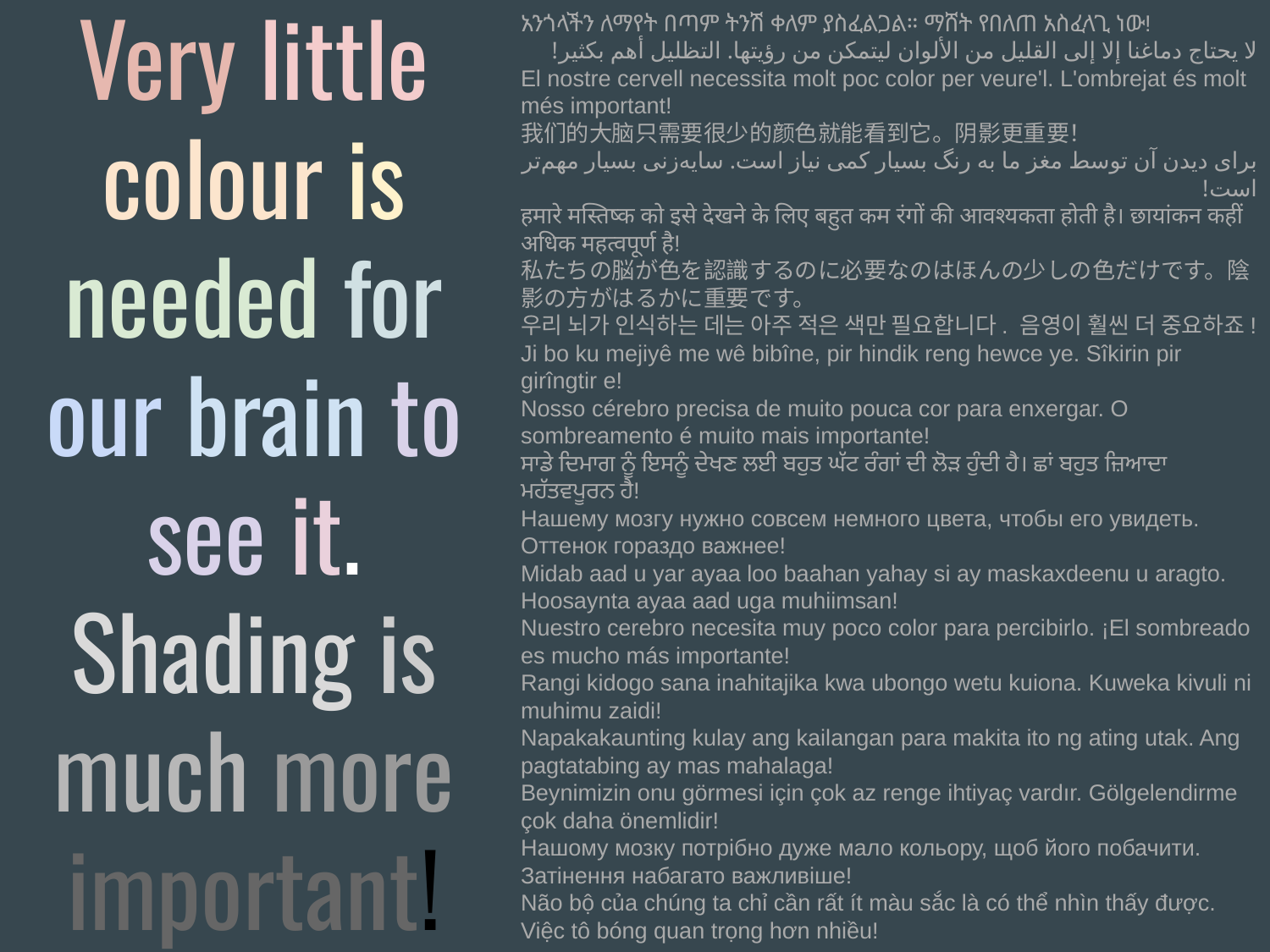

Very little colour is needed for our brain to see it. Shading is much more important!
አንጎላችን ለማየት በጣም ትንሽ ቀለም ያስፈልጋል። ማሸት የበለጠ አስፈላጊ ነው!
لا يحتاج دماغنا إلا إلى القليل من الألوان ليتمكن من رؤيتها. التظليل أهم بكثير!
El nostre cervell necessita molt poc color per veure'l. L'ombrejat és molt més important!
我们的大脑只需要很少的颜色就能看到它。阴影更重要！
برای دیدن آن توسط مغز ما به رنگ بسیار کمی نیاز است. سایه‌زنی بسیار مهم‌تر است!
हमारे मस्तिष्क को इसे देखने के लिए बहुत कम रंगों की आवश्यकता होती है। छायांकन कहीं अधिक महत्वपूर्ण है!
私たちの脳が色を認識するのに必要なのはほんの少しの色だけです。陰影の方がはるかに重要です。
우리 뇌가 인식하는 데는 아주 적은 색만 필요합니다. 음영이 훨씬 더 중요하죠!
Ji bo ku mejiyê me wê bibîne, pir hindik reng hewce ye. Sîkirin pir girîngtir e!
Nosso cérebro precisa de muito pouca cor para enxergar. O sombreamento é muito mais importante!
ਸਾਡੇ ਦਿਮਾਗ ਨੂੰ ਇਸਨੂੰ ਦੇਖਣ ਲਈ ਬਹੁਤ ਘੱਟ ਰੰਗਾਂ ਦੀ ਲੋੜ ਹੁੰਦੀ ਹੈ। ਛਾਂ ਬਹੁਤ ਜ਼ਿਆਦਾ ਮਹੱਤਵਪੂਰਨ ਹੈ!
Нашему мозгу нужно совсем немного цвета, чтобы его увидеть. Оттенок гораздо важнее!
Midab aad u yar ayaa loo baahan yahay si ay maskaxdeenu u aragto. Hoosaynta ayaa aad uga muhiimsan!
Nuestro cerebro necesita muy poco color para percibirlo. ¡El sombreado es mucho más importante!
Rangi kidogo sana inahitajika kwa ubongo wetu kuiona. Kuweka kivuli ni muhimu zaidi!
Napakakaunting kulay ang kailangan para makita ito ng ating utak. Ang pagtatabing ay mas mahalaga!
Beynimizin onu görmesi için çok az renge ihtiyaç vardır. Gölgelendirme çok daha önemlidir!
Нашому мозку потрібно дуже мало кольору, щоб його побачити. Затінення набагато важливіше!
Não bộ của chúng ta chỉ cần rất ít màu sắc là có thể nhìn thấy được. Việc tô bóng quan trọng hơn nhiều!